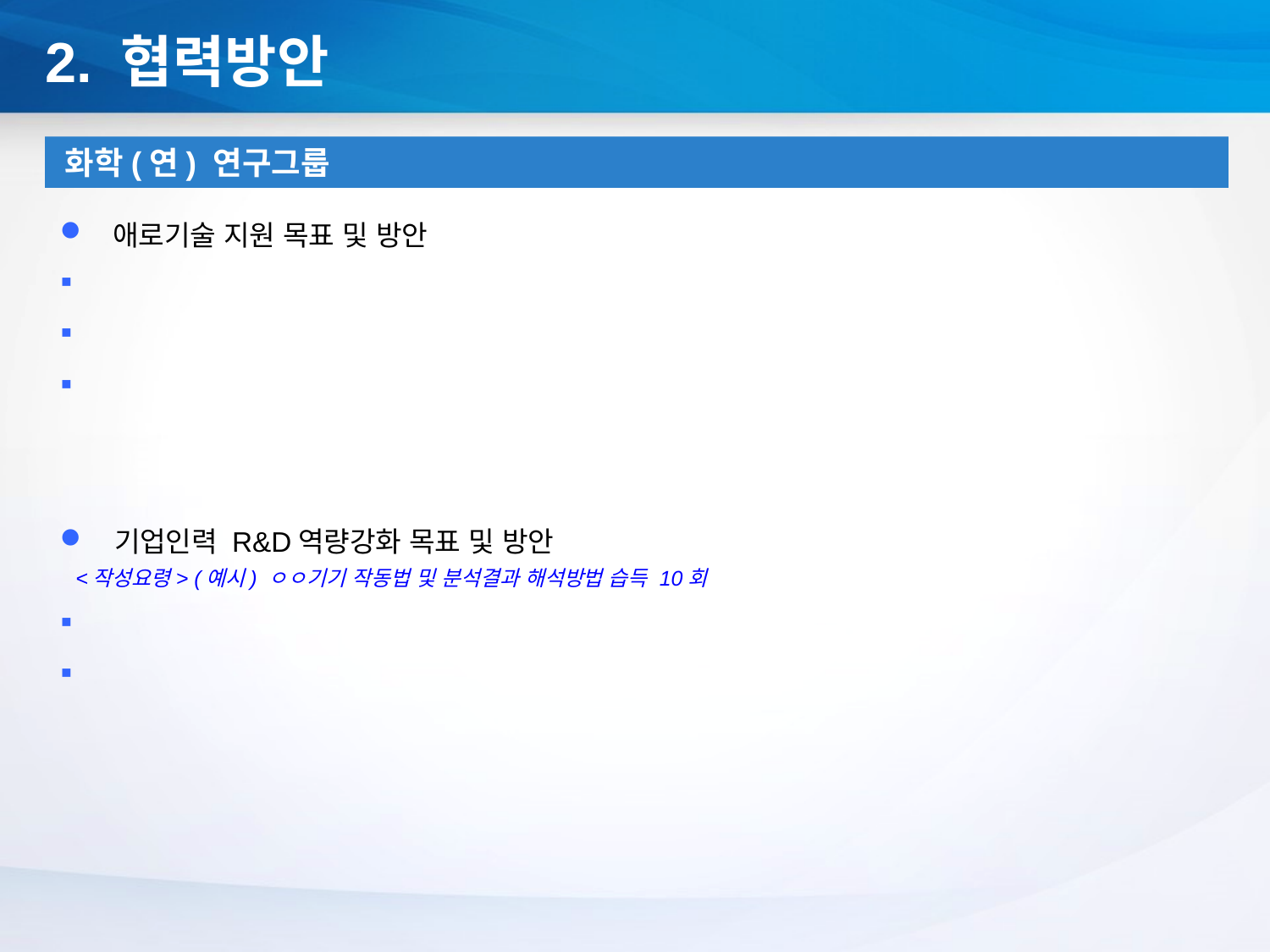

2. 협력방안
화학(연) 연구그룹
 애로기술 지원 목표 및 방안

 기업인력 R&D역량강화 목표 및 방안
  <작성요령> (예시) ㅇㅇ기기 작동법 및 분석결과 해석방법 습득 10회